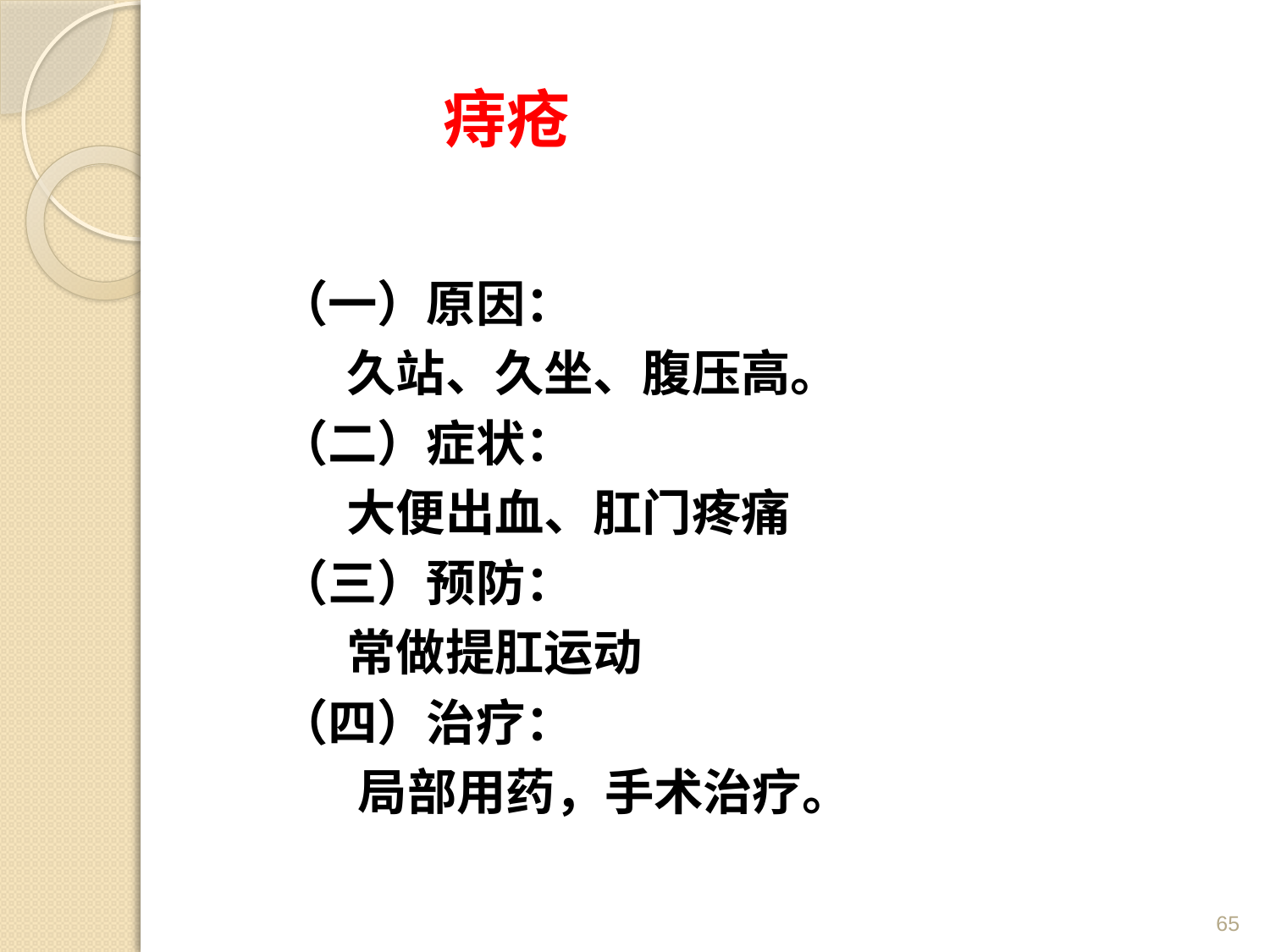

# 痔疮
（一）原因：
     久站、久坐、腹压高。
（二）症状：
     大便出血、肛门疼痛
（三）预防：
     常做提肛运动
（四）治疗：
      局部用药，手术治疗。
65